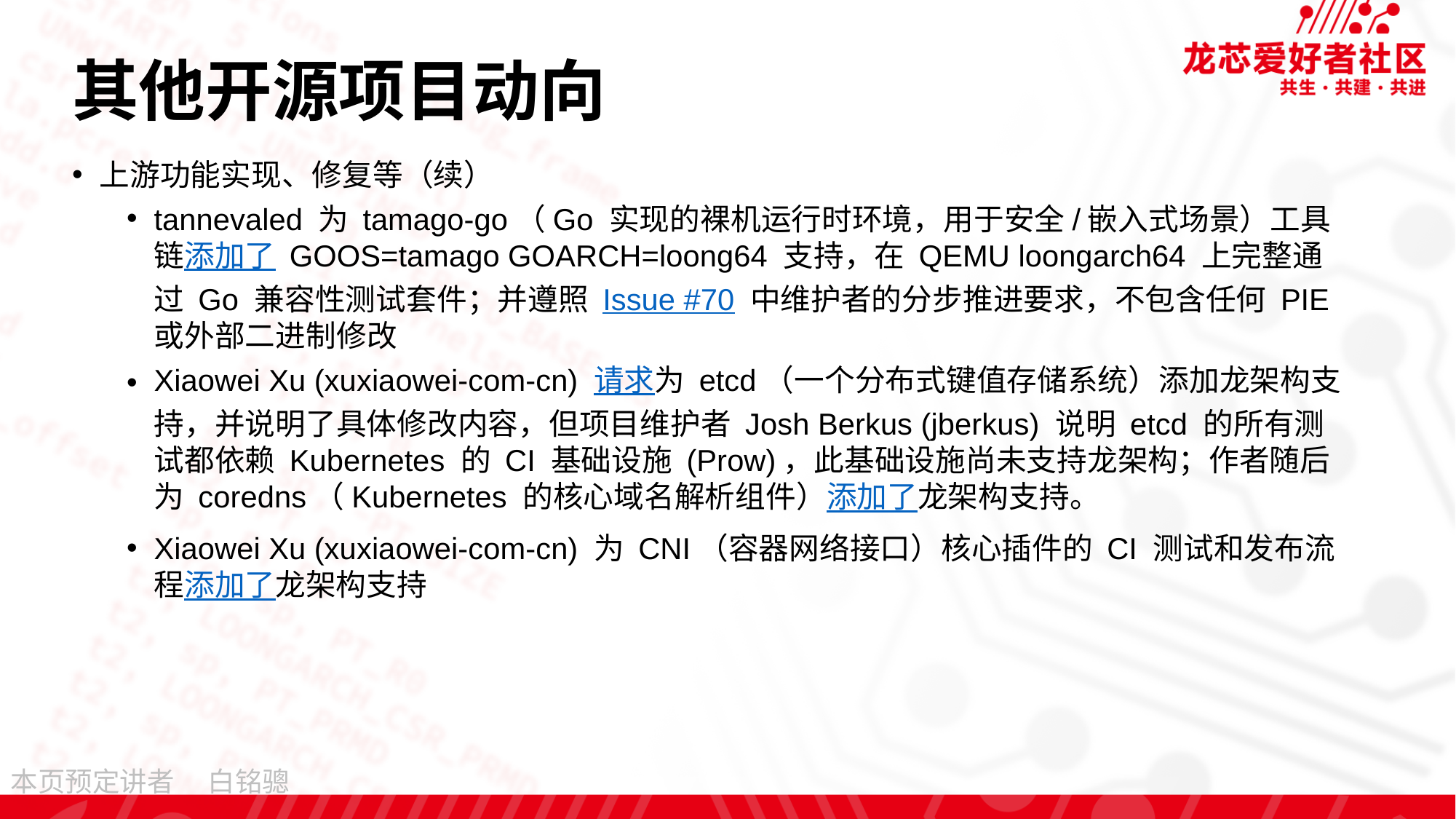

# 其他开源项目动向
上游功能实现、修复等（续）
tannevaled 为 tamago-go​（Go 实现的裸机运行时环境，用于安全/嵌入式场景）工具链添加了 GOOS=tamago GOARCH=loong64​ 支持，在 QEMU loongarch64 上完整通过 Go 兼容性测试套件；并遵照 Issue #70 中维护者的分步推进要求，不包含任何 PIE 或外部二进制修改
Xiaowei Xu (xuxiaowei-com-cn) 请求为 etcd（一个分布式键值存储系统）添加龙架构支持，并说明了具体修改内容，但项目维护者 Josh Berkus (jberkus) 说明 etcd 的所有测试都依赖 Kubernetes 的 CI 基础设施 (Prow)，此基础设施尚未支持龙架构；作者随后为 coredns（Kubernetes 的核心域名解析组件）添加了龙架构支持。
Xiaowei Xu (xuxiaowei-com-cn) 为 CNI（容器网络接口）核心插件的 CI 测试和发布流程添加了龙架构支持
白铭骢